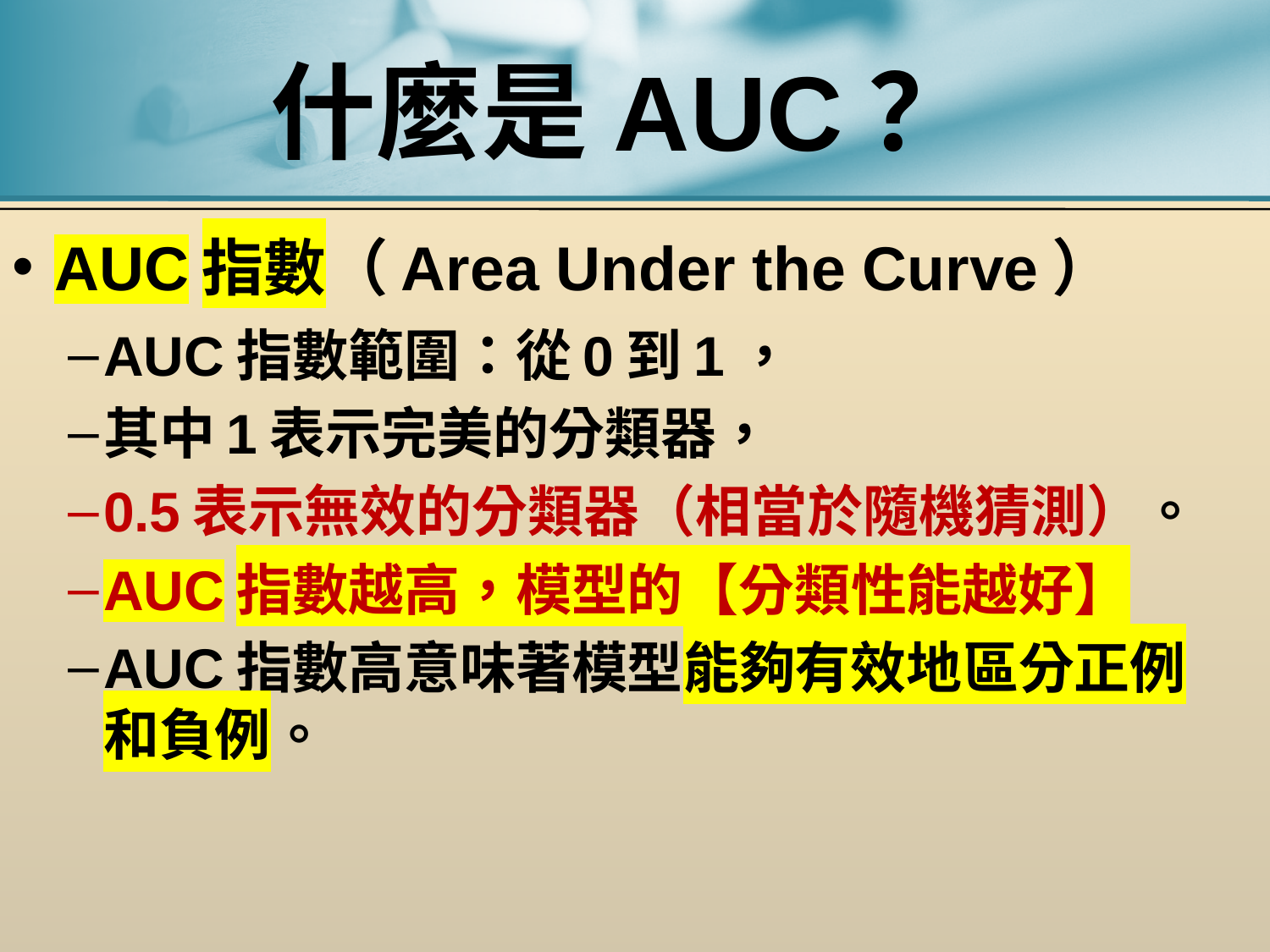

# 什麼是AUC？
AUC指數（Area Under the Curve）
AUC指數範圍：從0到1，
其中1表示完美的分類器，
0.5表示無效的分類器（相當於隨機猜測）。
AUC指數越高，模型的【分類性能越好】
AUC指數高意味著模型能夠有效地區分正例和負例。